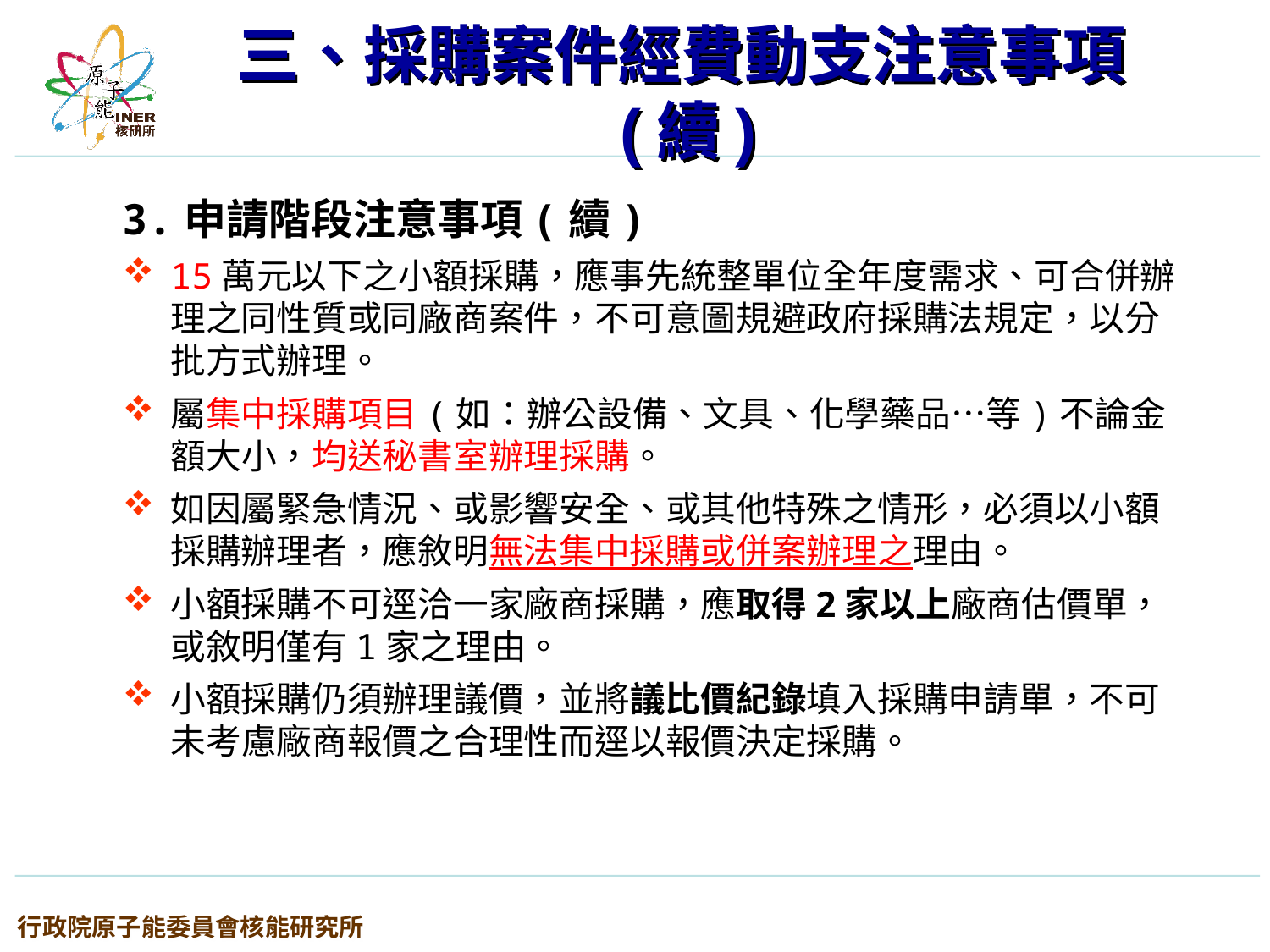

三、採購案件經費動支注意事項(續)
3.申請階段注意事項(續)
15萬元以下之小額採購，應事先統整單位全年度需求、可合併辦理之同性質或同廠商案件，不可意圖規避政府採購法規定，以分批方式辦理。
屬集中採購項目(如：辦公設備、文具、化學藥品…等)不論金額大小，均送秘書室辦理採購。
如因屬緊急情況、或影響安全、或其他特殊之情形，必須以小額採購辦理者，應敘明無法集中採購或併案辦理之理由。
小額採購不可逕洽一家廠商採購，應取得2家以上廠商估價單，或敘明僅有1家之理由。
小額採購仍須辦理議價，並將議比價紀錄填入採購申請單，不可未考慮廠商報價之合理性而逕以報價決定採購。